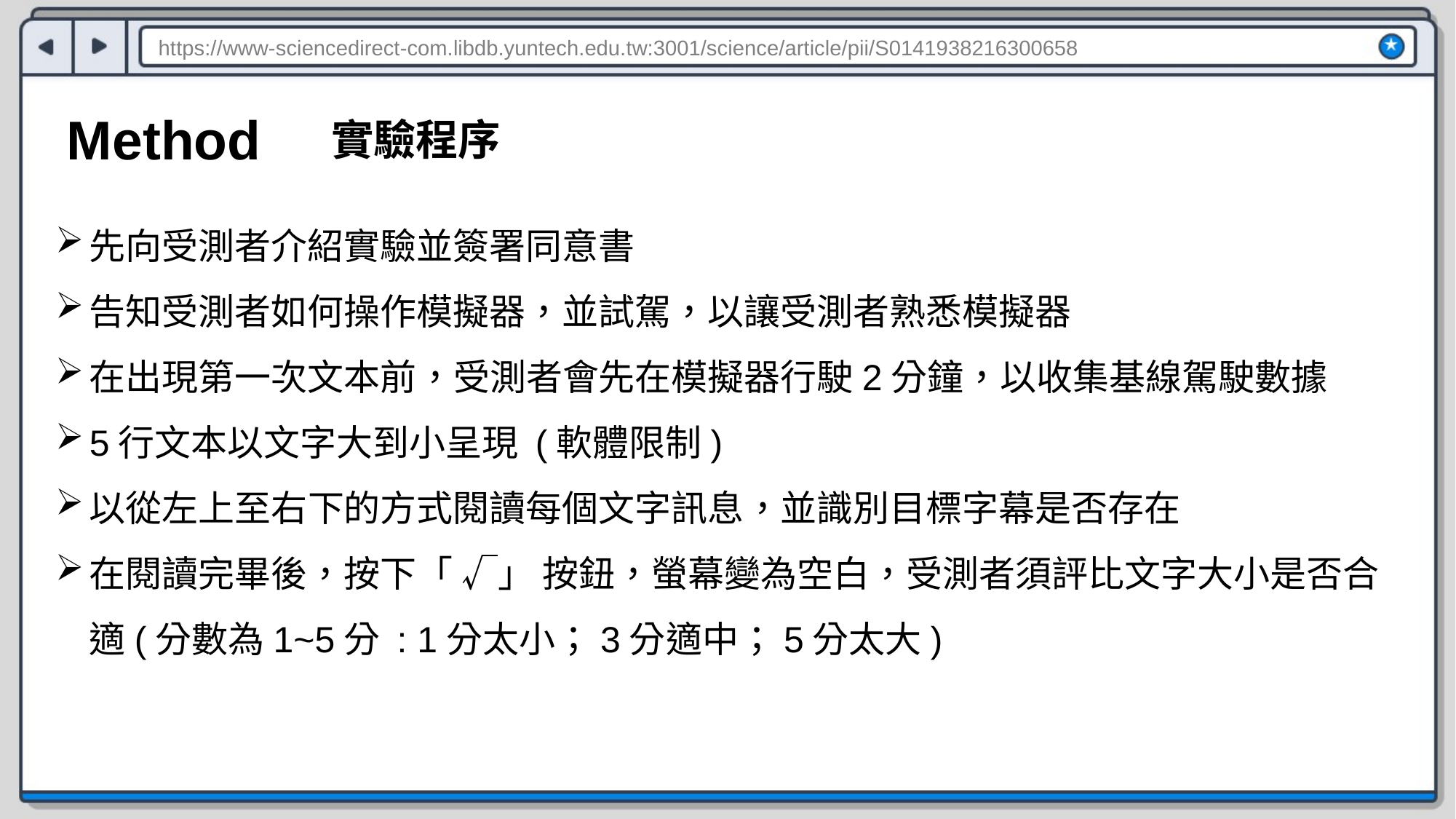

https://www-sciencedirect-com.libdb.yuntech.edu.tw:3001/science/article/pii/S0141938216300658
Method
實驗程序
先向受測者介紹實驗並簽署同意書
告知受測者如何操作模擬器，並試駕，以讓受測者熟悉模擬器
在出現第一次文本前，受測者會先在模擬器行駛2分鐘，以收集基線駕駛數據
5行文本以文字大到小呈現 (軟體限制)
以從左上至右下的方式閱讀每個文字訊息，並識別目標字幕是否存在
在閱讀完畢後，按下「 √」 按鈕，螢幕變為空白，受測者須評比文字大小是否合適(分數為1~5分 : 1分太小；3分適中；5分太大)